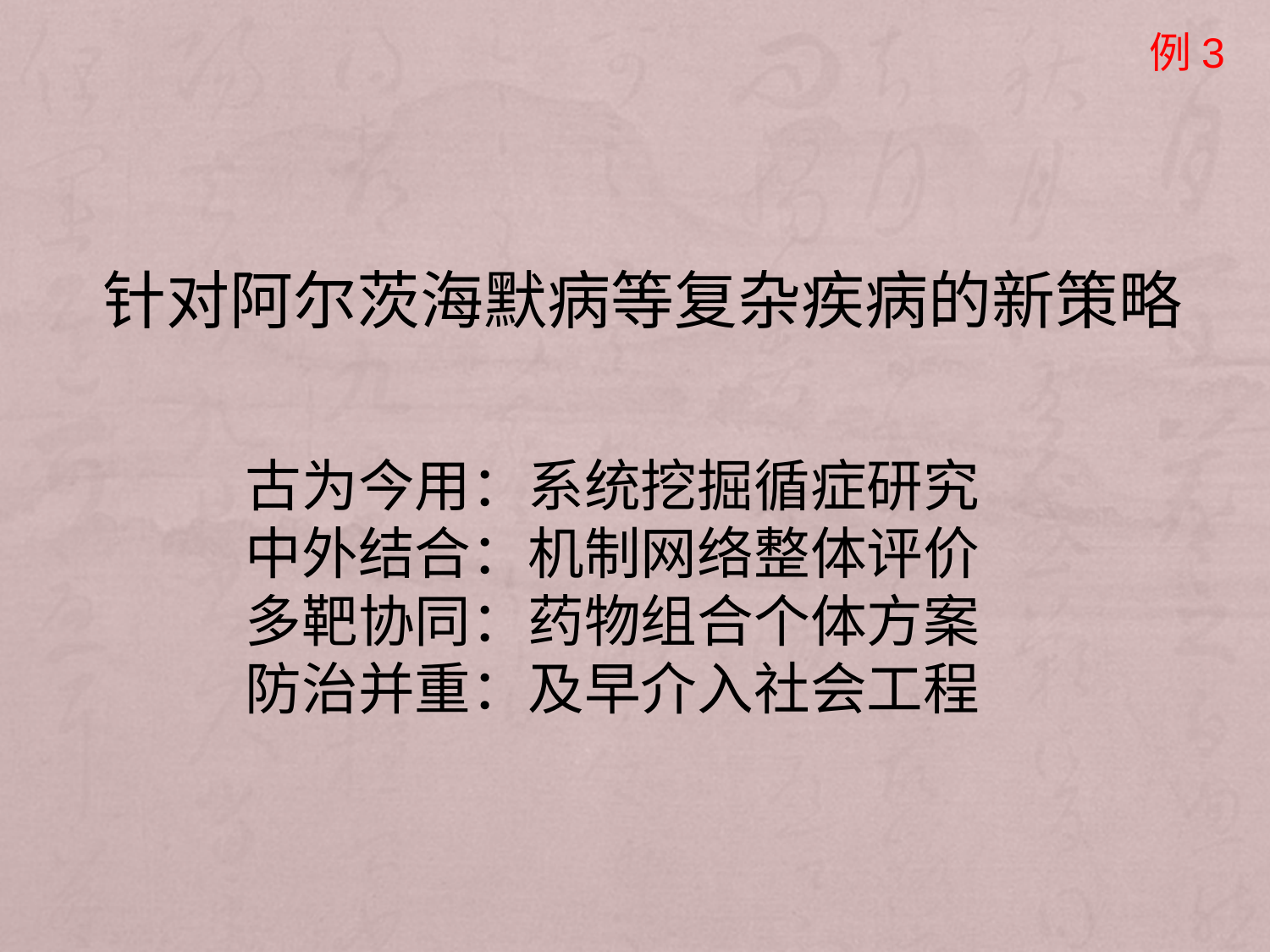

例3
针对阿尔茨海默病等复杂疾病的新策略
古为今用：系统挖掘循症研究
中外结合：机制网络整体评价
多靶协同：药物组合个体方案
防治并重：及早介入社会工程